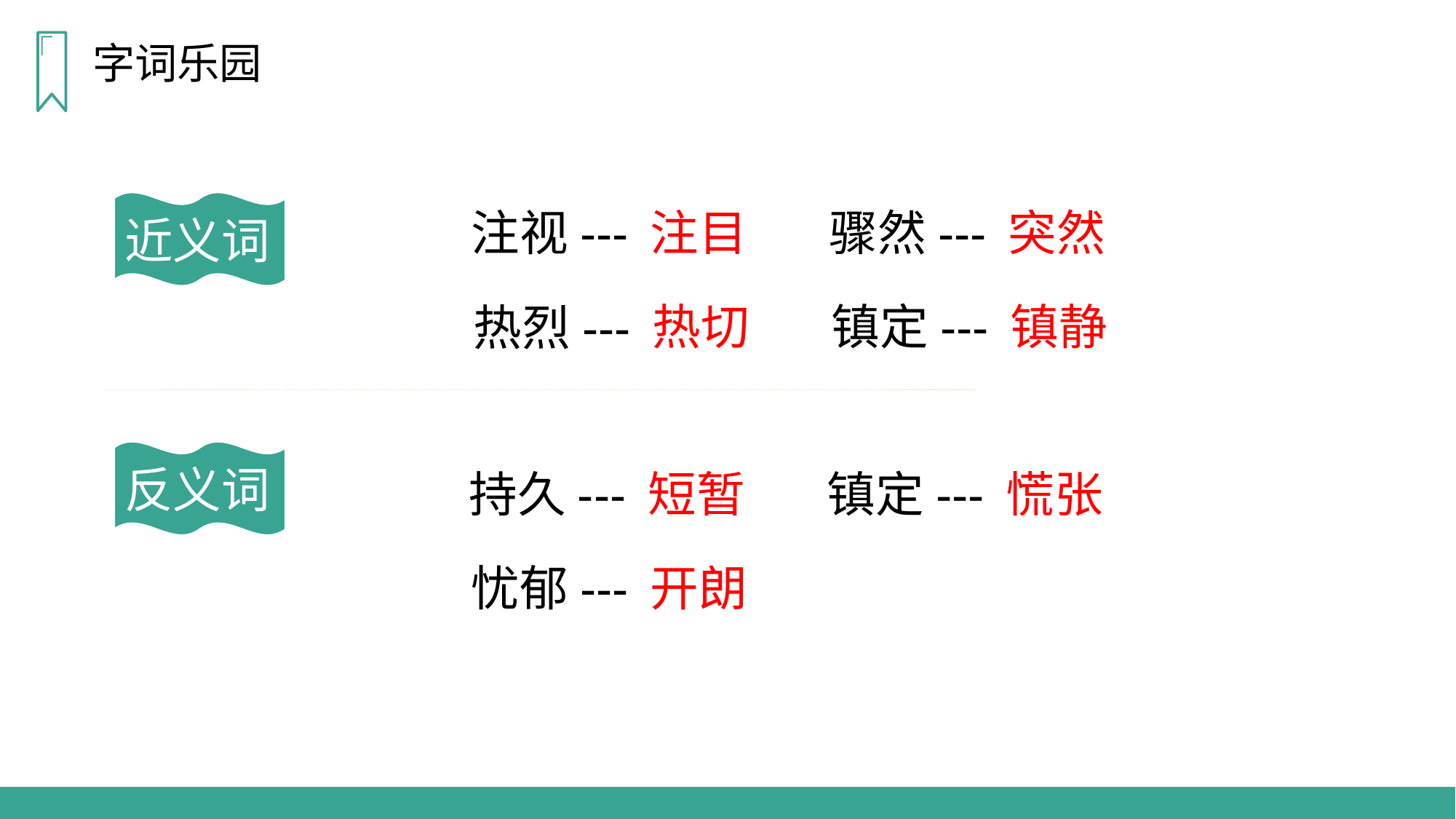

字词乐园
近义词
注视---
注目
骤然---
突然
热切
镇定---
镇静
热烈---
反义词
持久---
短暂
镇定---
慌张
忧郁---
开朗